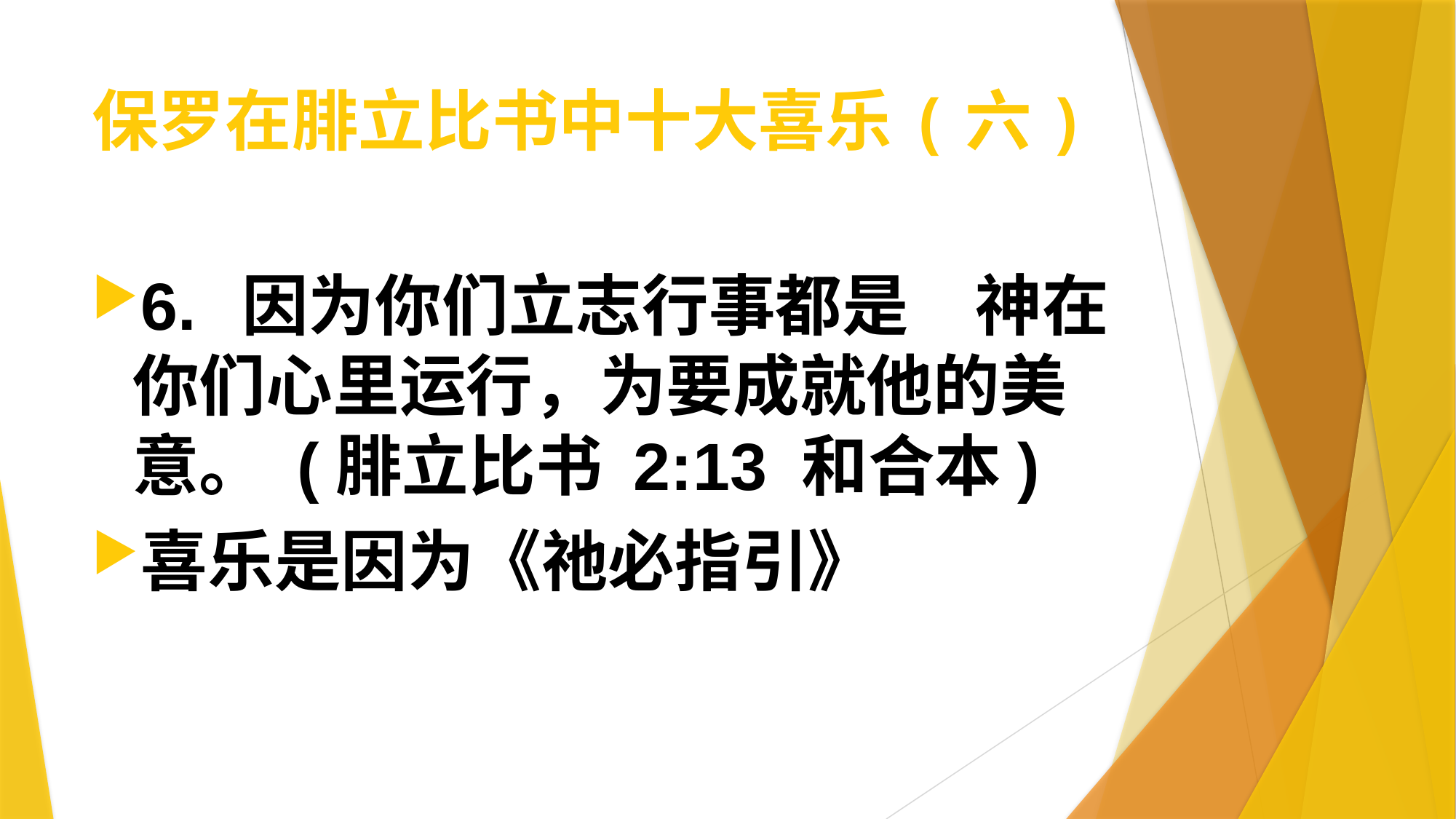

# 保罗在腓立比书中十大喜乐(六)
6.	因为你们立志行事都是　神在你们心里运行，为要成就他的美意。 (腓立比书 2:13 和合本)
喜乐是因为《祂必指引》